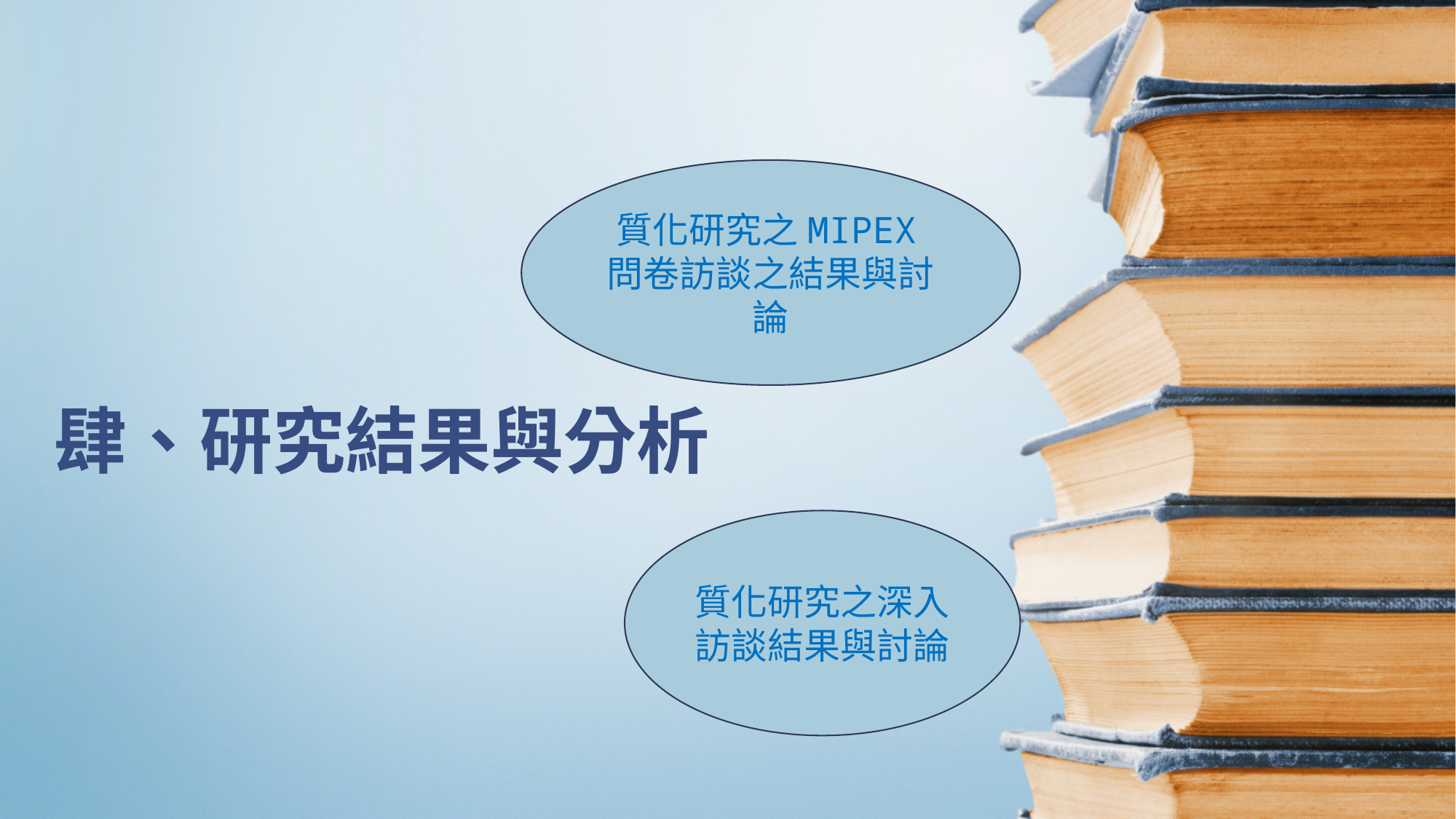

質化研究之MIPEX問卷訪談之結果與討論
肆、研究結果與分析
質化研究之深入訪談結果與討論